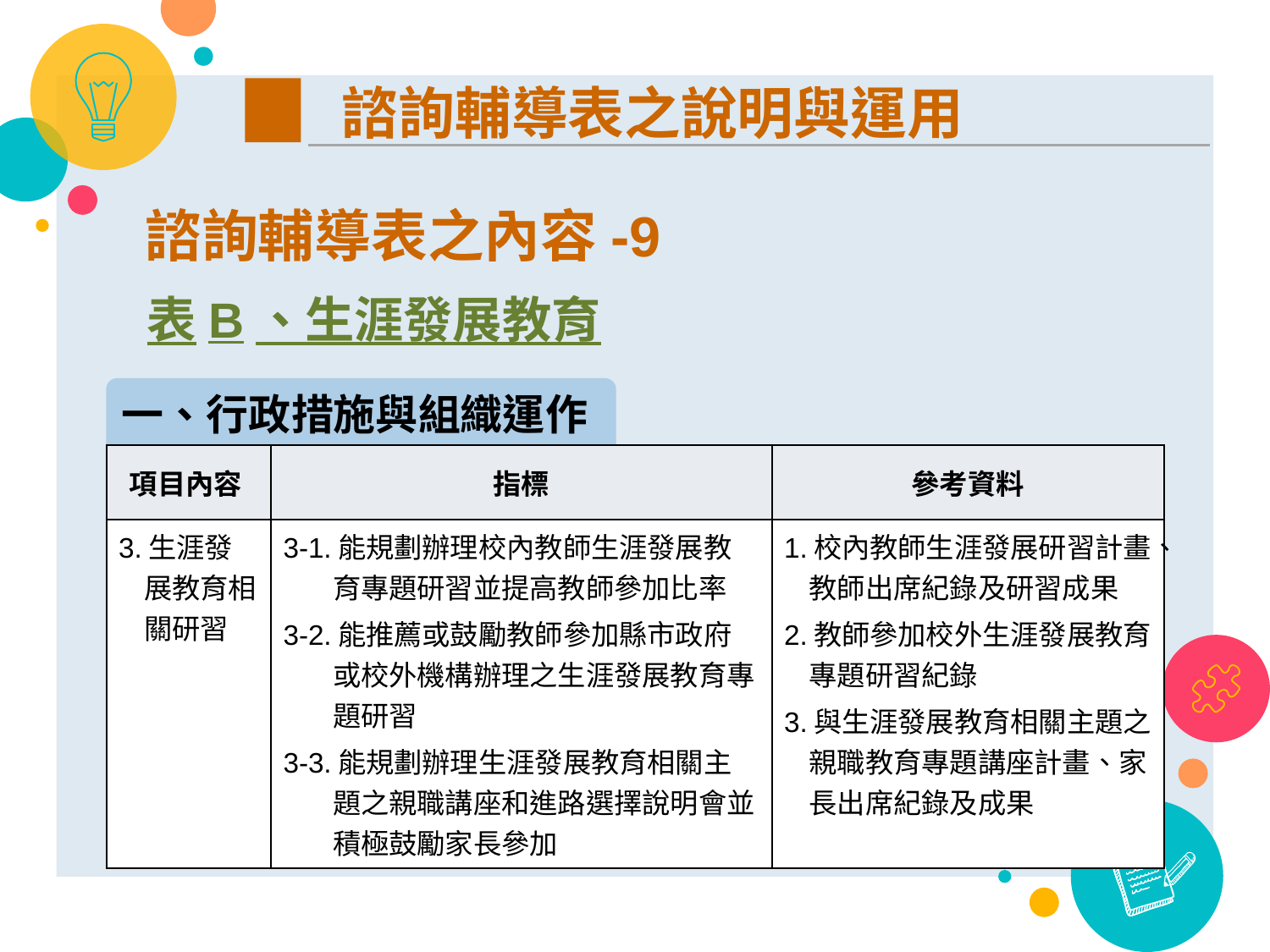

諮詢輔導表之說明與運用

諮詢輔導表之內容-9
表B、生涯發展教育
一、行政措施與組織運作
| 項目內容 | 指標 | 參考資料 |
| --- | --- | --- |
| 3.生涯發展教育相關研習 | 3-1.能規劃辦理校內教師生涯發展教育專題研習並提高教師參加比率 3-2.能推薦或鼓勵教師參加縣市政府或校外機構辦理之生涯發展教育專題研習 3-3.能規劃辦理生涯發展教育相關主題之親職講座和進路選擇說明會並積極鼓勵家長參加 | 1.校內教師生涯發展研習計畫、教師出席紀錄及研習成果 2.教師參加校外生涯發展教育專題研習紀錄 3.與生涯發展教育相關主題之親職教育專題講座計畫、家長出席紀錄及成果 |